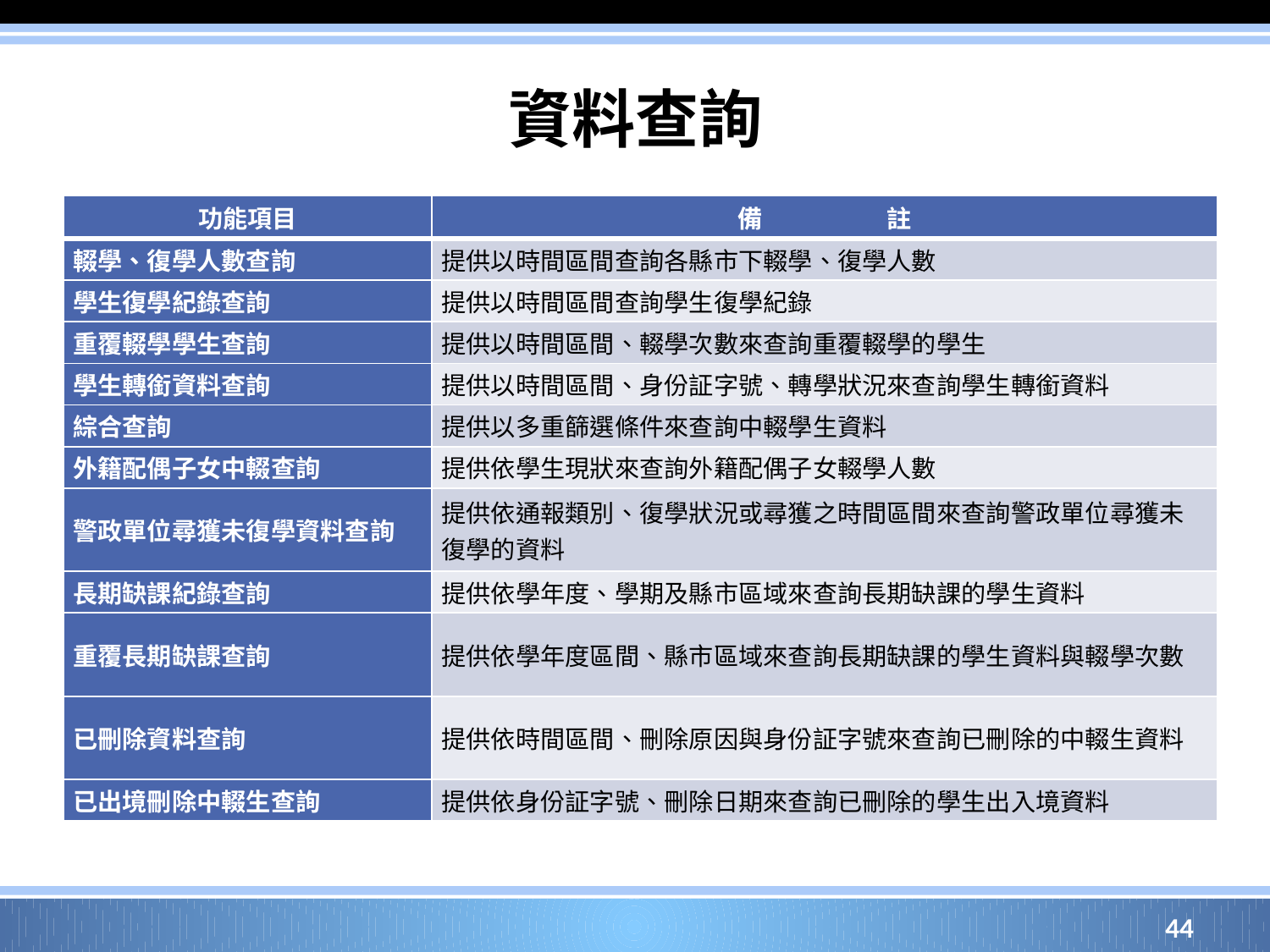

# 資料查詢
| 功能項目 | 備　　　　　註 |
| --- | --- |
| 輟學、復學人數查詢 | 提供以時間區間查詢各縣市下輟學、復學人數 |
| 學生復學紀錄查詢 | 提供以時間區間查詢學生復學紀錄 |
| 重覆輟學學生查詢 | 提供以時間區間、輟學次數來查詢重覆輟學的學生 |
| 學生轉銜資料查詢 | 提供以時間區間、身份証字號、轉學狀況來查詢學生轉銜資料 |
| 綜合查詢 | 提供以多重篩選條件來查詢中輟學生資料 |
| 外籍配偶子女中輟查詢 | 提供依學生現狀來查詢外籍配偶子女輟學人數 |
| 警政單位尋獲未復學資料查詢 | 提供依通報類別、復學狀況或尋獲之時間區間來查詢警政單位尋獲未復學的資料 |
| 長期缺課紀錄查詢 | 提供依學年度、學期及縣市區域來查詢長期缺課的學生資料 |
| 重覆長期缺課查詢 | 提供依學年度區間、縣市區域來查詢長期缺課的學生資料與輟學次數 |
| 已刪除資料查詢 | 提供依時間區間、刪除原因與身份証字號來查詢已刪除的中輟生資料 |
| 已出境刪除中輟生查詢 | 提供依身份証字號、刪除日期來查詢已刪除的學生出入境資料 |
44